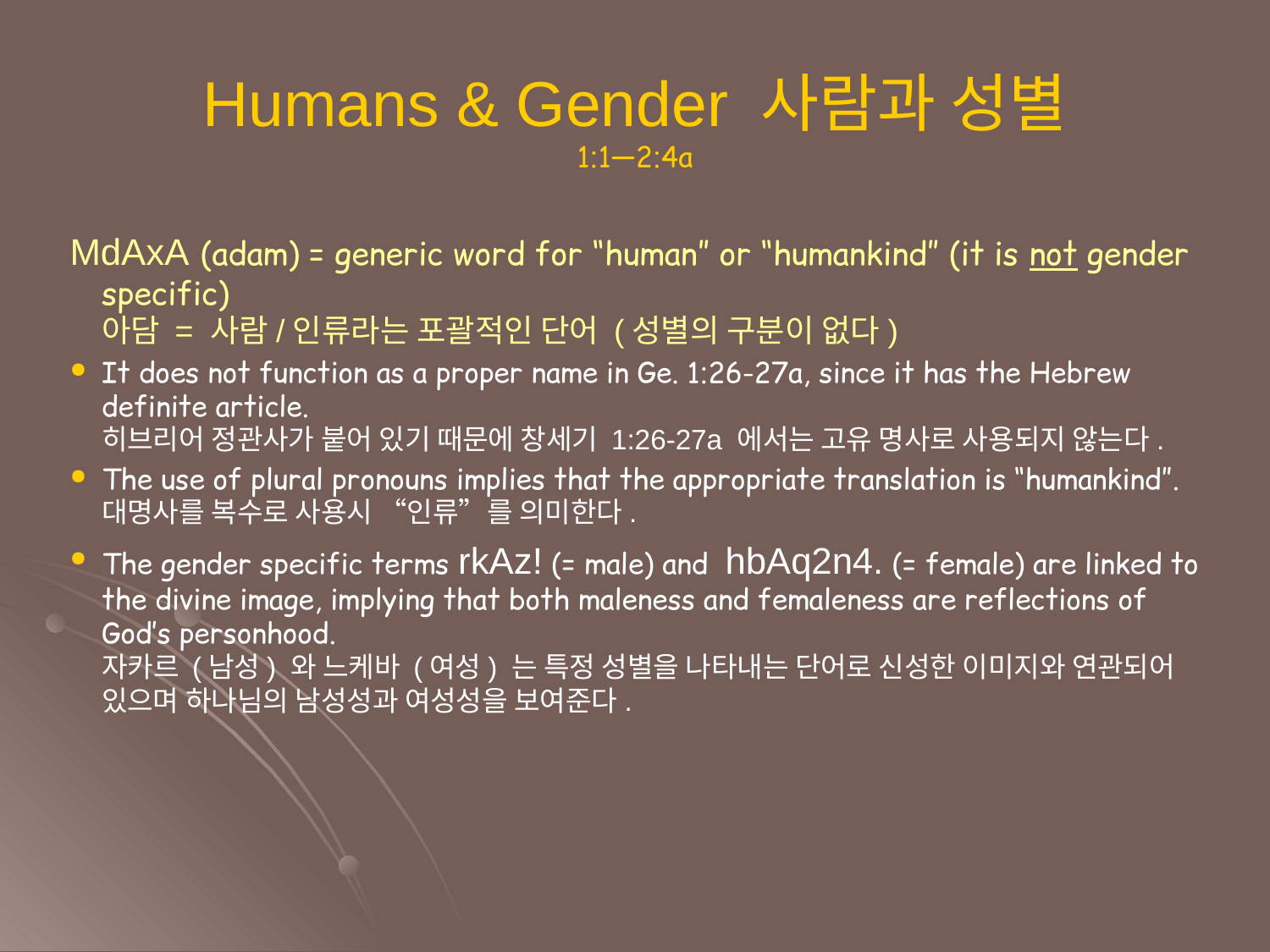

MdAxA (adam) = generic word for “human” or “humankind” (it is not gender specific)
아담 = 사람/인류라는 포괄적인 단어 (성별의 구분이 없다)
It does not function as a proper name in Ge. 1:26-27a, since it has the Hebrew definite article.
히브리어 정관사가 붙어 있기 때문에 창세기 1:26-27a 에서는 고유 명사로 사용되지 않는다.
The use of plural pronouns implies that the appropriate translation is “humankind”.
대명사를 복수로 사용시 “인류”를 의미한다.
The gender specific terms rkAz! (= male) and  hbAq2n4. (= female) are linked to the divine image, implying that both maleness and femaleness are reflections of God’s personhood.
자카르 (남성) 와 느케바 (여성) 는 특정 성별을 나타내는 단어로 신성한 이미지와 연관되어 있으며 하나님의 남성성과 여성성을 보여준다.
Humans & Gender 사람과 성별
1:1—2:4a